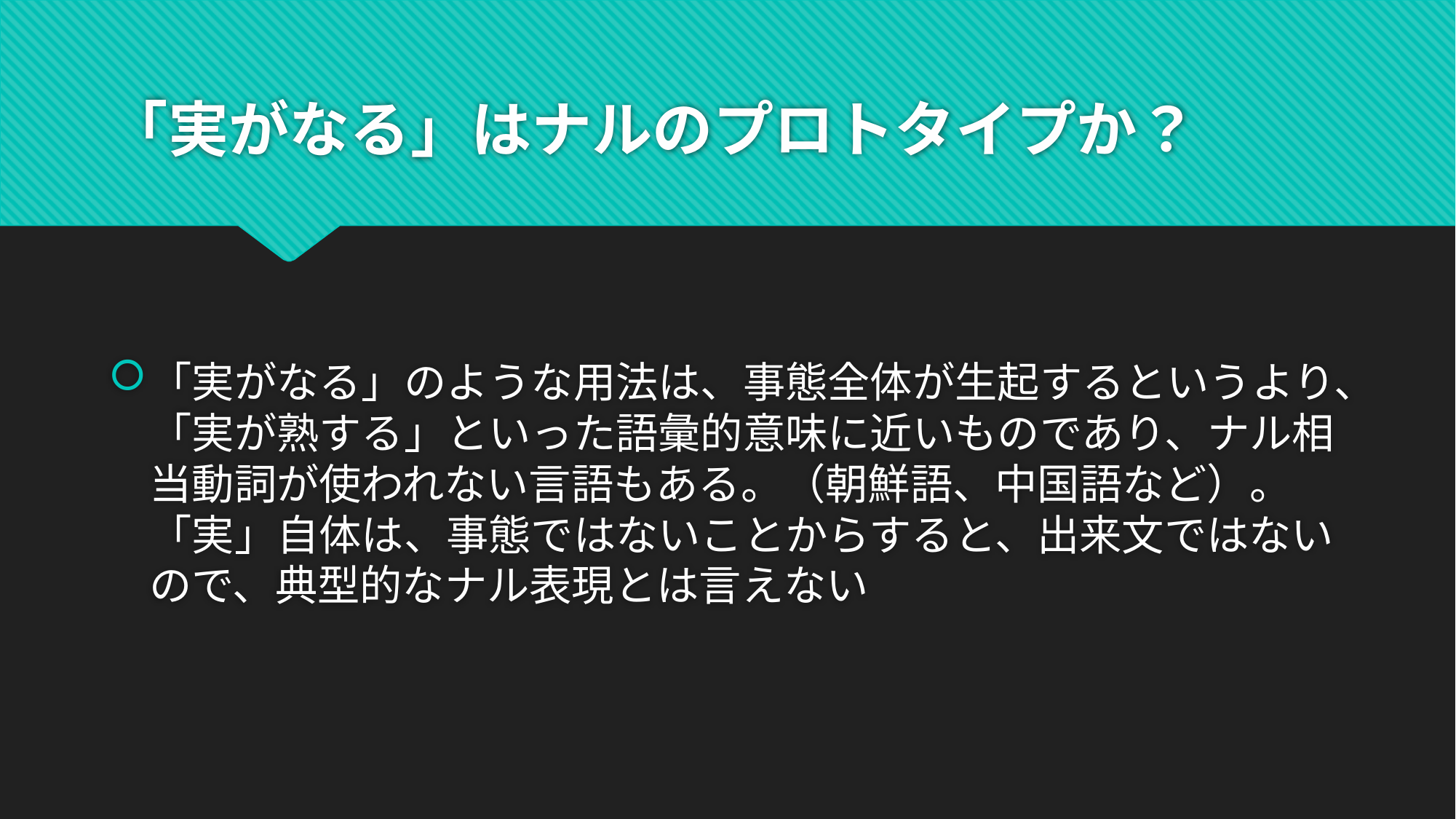

# 「実がなる」はナルのプロトタイプか？
「実がなる」のような用法は、事態全体が生起するというより、「実が熟する」といった語彙的意味に近いものであり、ナル相当動詞が使われない言語もある。（朝鮮語、中国語など）。「実」自体は、事態ではないことからすると、出来文ではないので、典型的なナル表現とは言えない